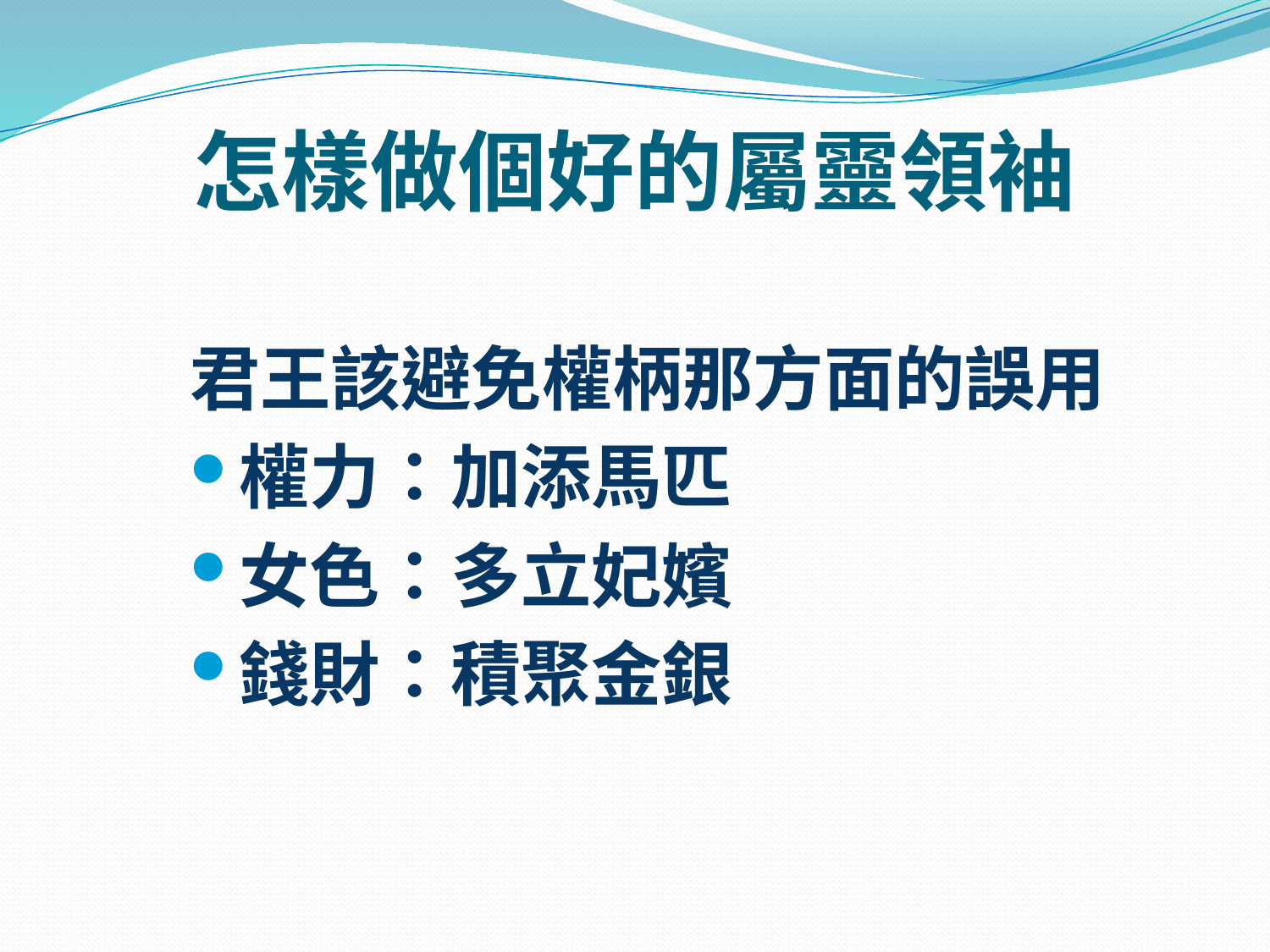

# 怎樣做個好的屬靈領袖
君王該避免權柄那方面的誤用
權力：加添馬匹
女色：多立妃嬪
錢財：積聚金銀